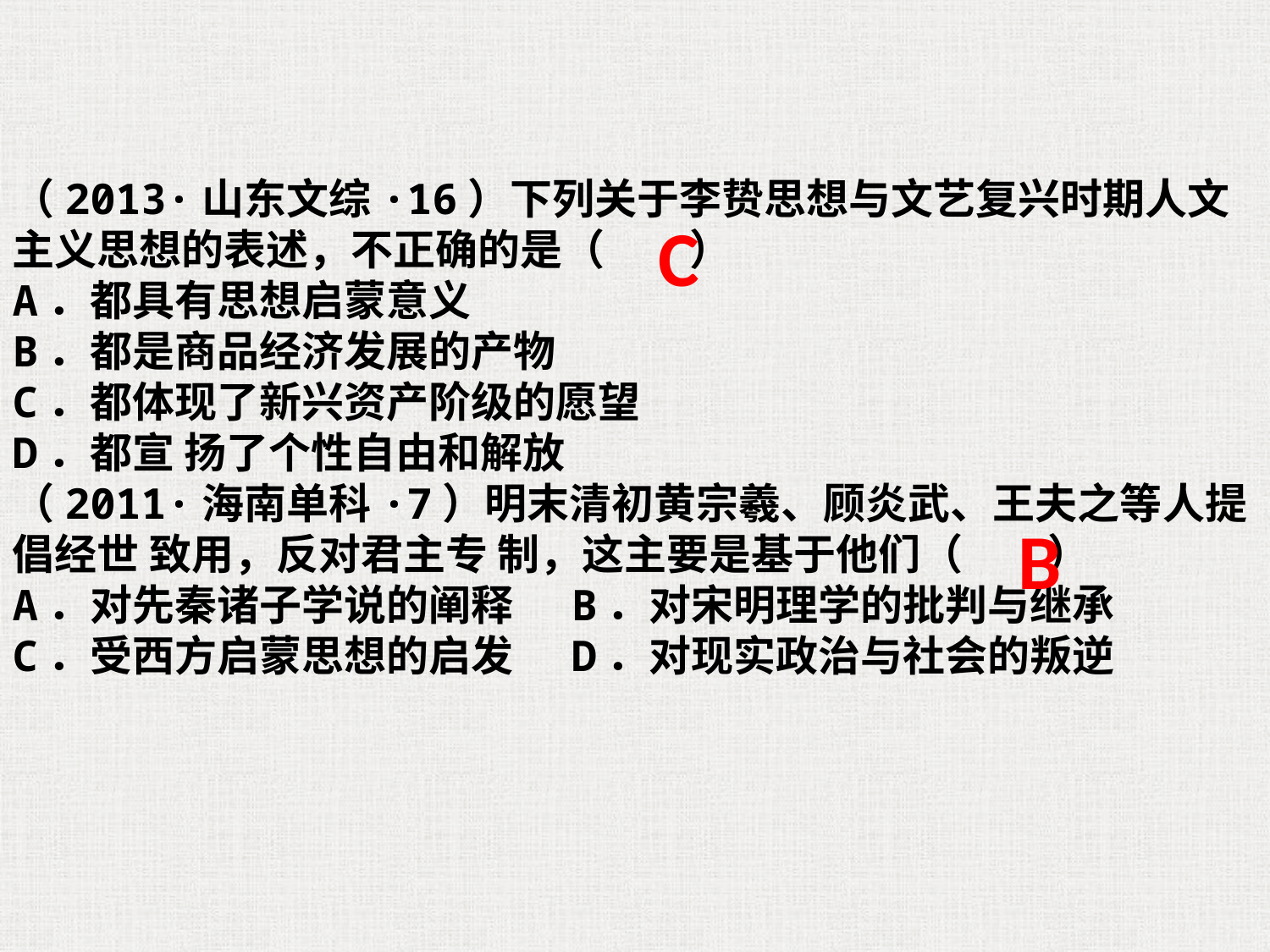

（2013·山东文综·16）下列关于李贽思想与文艺复兴时期人文主义思想的表述，不正确的是（　　）
A．都具有思想启蒙意义
B．都是商品经济发展的产物
C．都体现了新兴资产阶级的愿望
D．都宣 扬了个性自由和解放
（2011·海南单科·7）明末清初黄宗羲、顾炎武、王夫之等人提倡经世 致用，反对君主专 制，这主要是基于他们（　　）
A．对先秦诸子学说的阐释     B．对宋明理学的批判与继承
C．受西方启蒙思想的启发     D．对现实政治与社会的叛逆

C
B